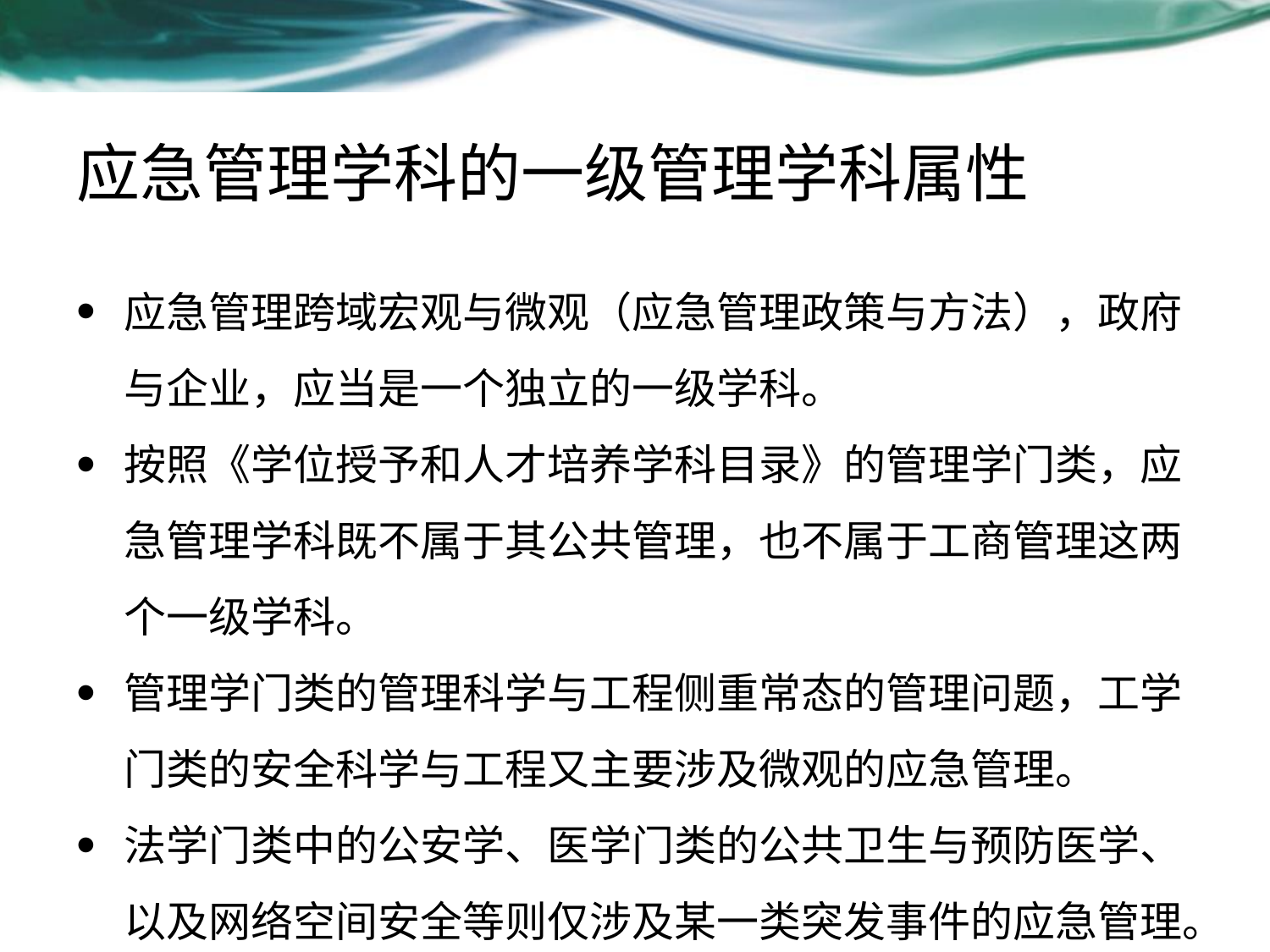

# 应急管理学科的一级管理学科属性
应急管理跨域宏观与微观（应急管理政策与方法），政府与企业，应当是一个独立的一级学科。
按照《学位授予和人才培养学科目录》的管理学门类，应急管理学科既不属于其公共管理，也不属于工商管理这两个一级学科。
管理学门类的管理科学与工程侧重常态的管理问题，工学门类的安全科学与工程又主要涉及微观的应急管理。
法学门类中的公安学、医学门类的公共卫生与预防医学、以及网络空间安全等则仅涉及某一类突发事件的应急管理。